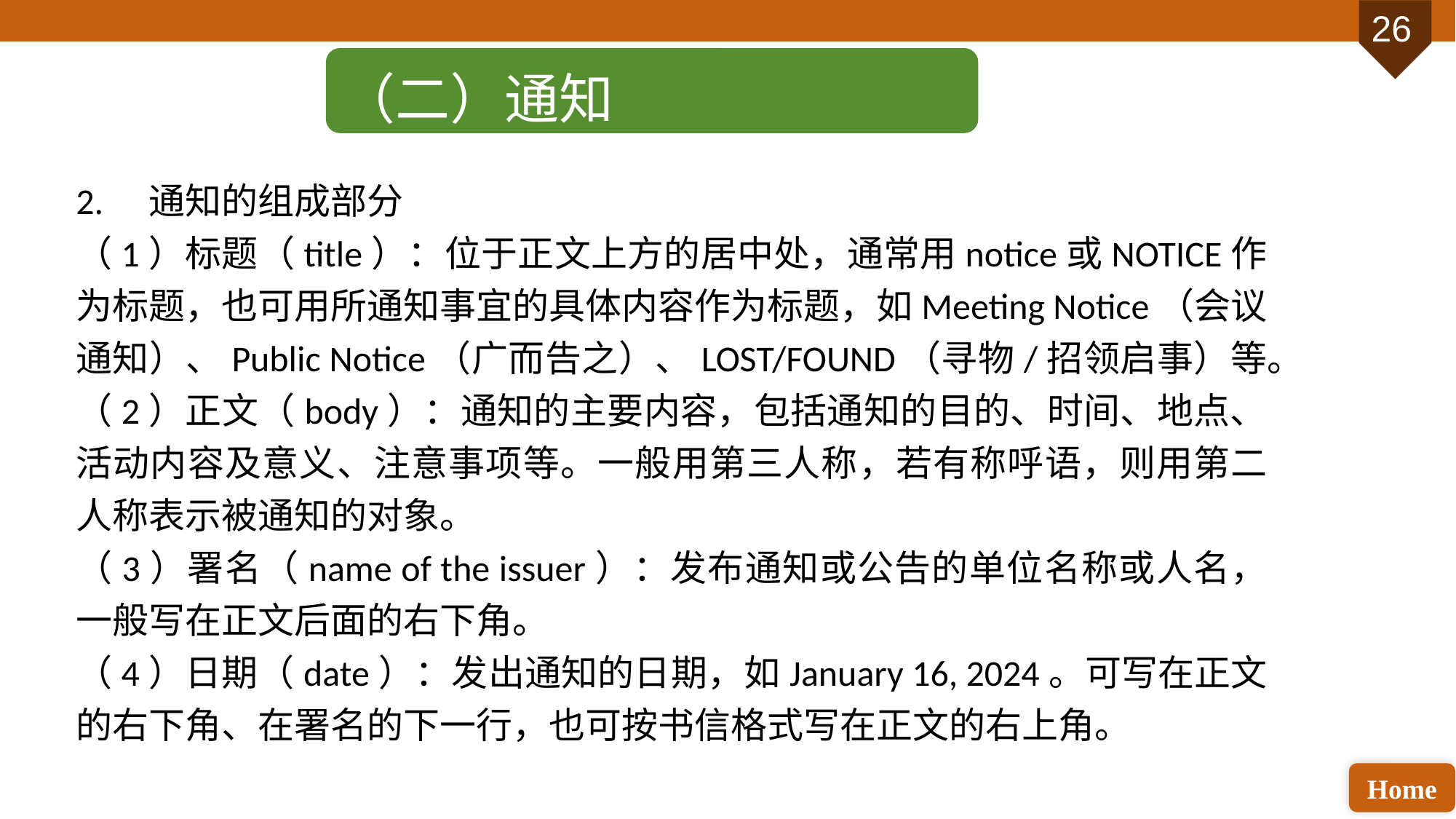

（二）通知
2. 通知的组成部分
（1）标题（title）：位于正文上方的居中处，通常用notice或NOTICE作为标题，也可用所通知事宜的具体内容作为标题，如Meeting Notice（会议通知）、Public Notice（广而告之）、LOST/FOUND（寻物/招领启事）等。
（2）正文（body）：通知的主要内容，包括通知的目的、时间、地点、活动内容及意义、注意事项等。一般用第三人称，若有称呼语，则用第二人称表示被通知的对象。
（3）署名（name of the issuer）：发布通知或公告的单位名称或人名，一般写在正文后面的右下角。
（4）日期（date）：发出通知的日期，如January 16, 2024。可写在正文的右下角、在署名的下一行，也可按书信格式写在正文的右上角。